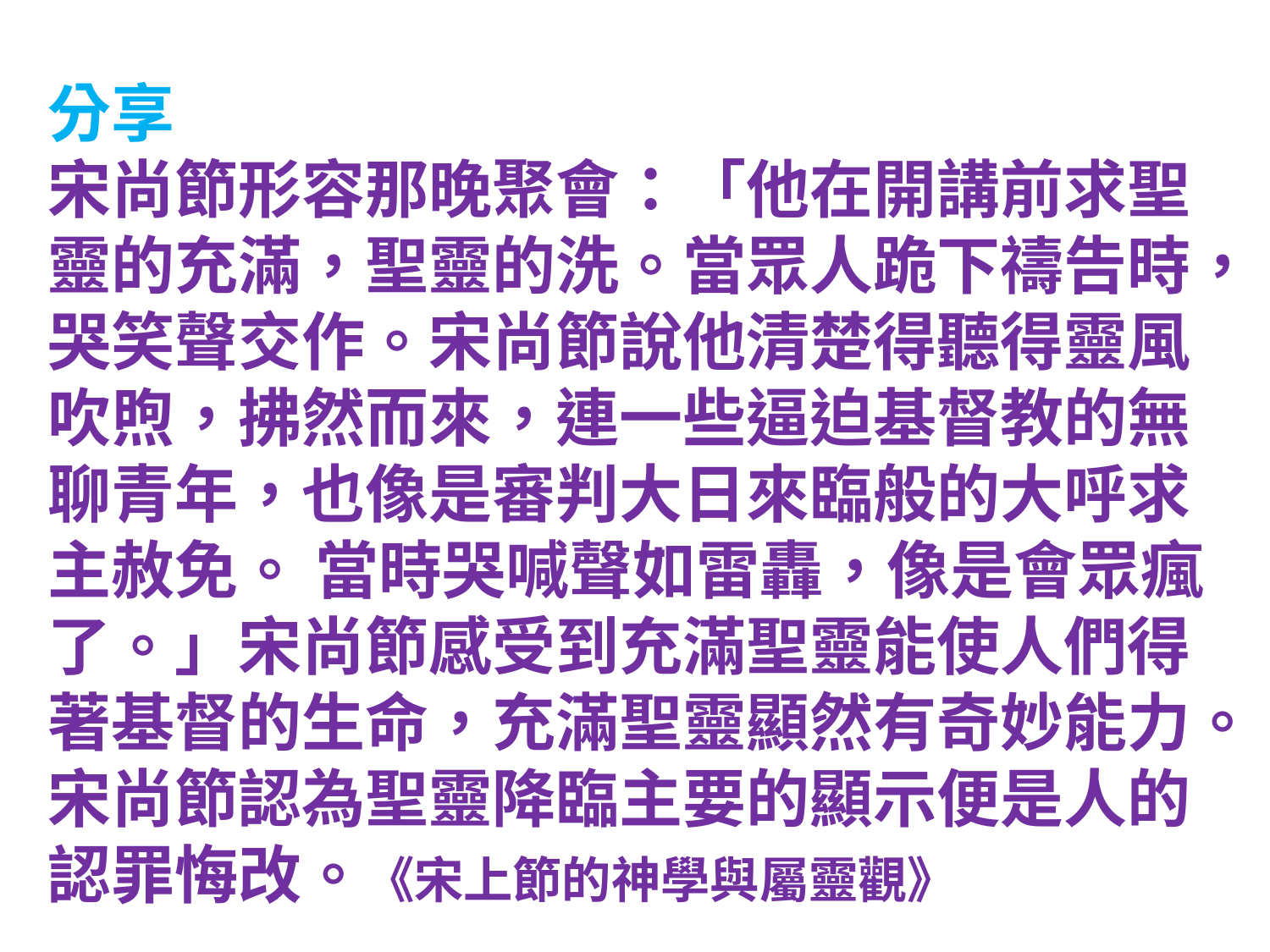

分享
宋尚節形容那晚聚會：「他在開講前求聖靈的充滿，聖靈的洗。當眾人跪下禱告時，哭笑聲交作。宋尚節說他清楚得聽得靈風吹煦，拂然而來，連一些逼迫基督教的無聊青年，也像是審判大日來臨般的大呼求主赦免。 當時哭喊聲如雷轟，像是會眾瘋了。」宋尚節感受到充滿聖靈能使人們得著基督的生命，充滿聖靈顯然有奇妙能力。宋尚節認為聖靈降臨主要的顯示便是人的認罪悔改。《宋上節的神學與屬靈觀》